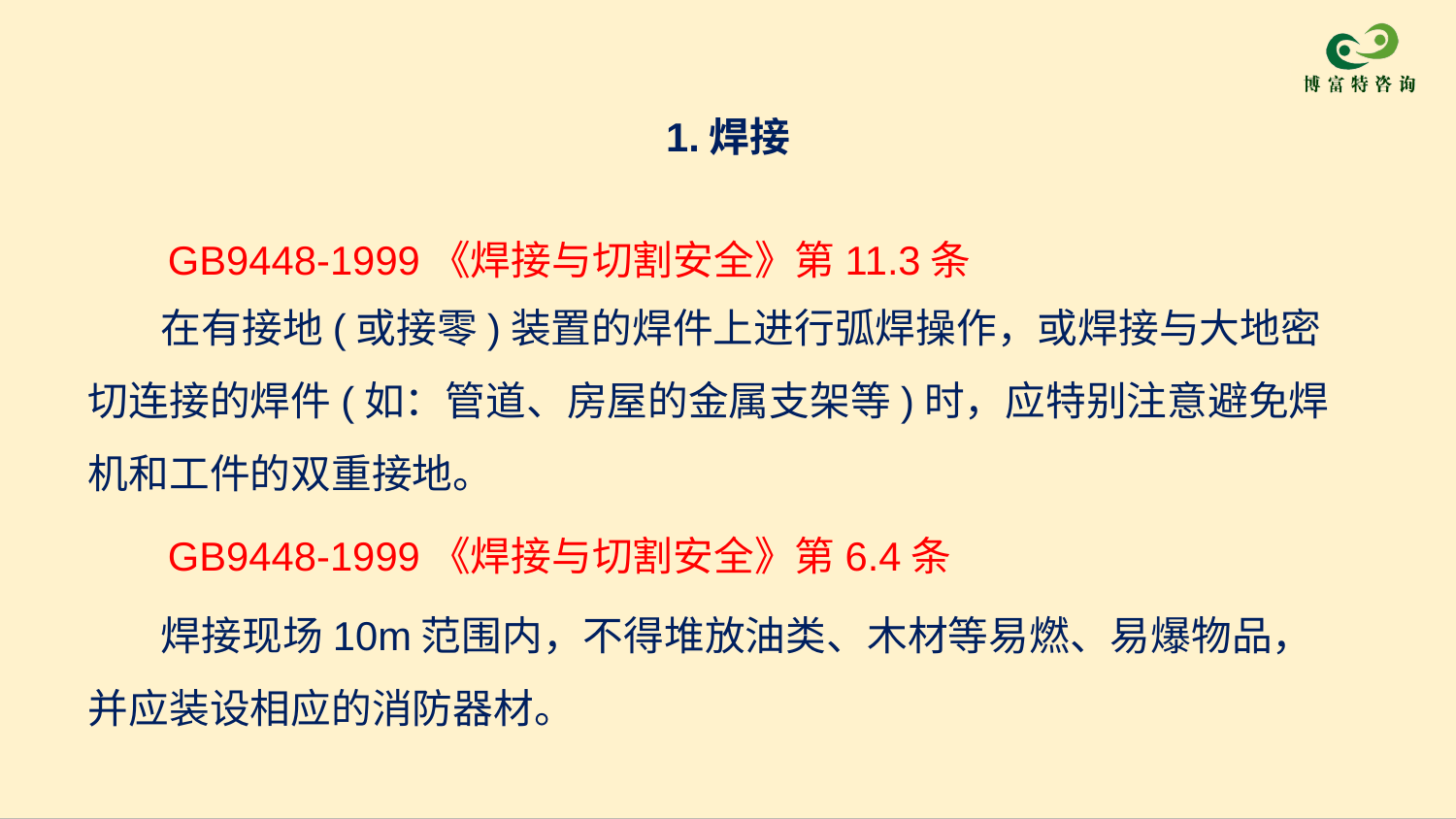

1.焊接
GB9448-1999《焊接与切割安全》第11.3条
在有接地(或接零)装置的焊件上进行弧焊操作，或焊接与大地密切连接的焊件(如：管道、房屋的金属支架等)时，应特别注意避免焊机和工件的双重接地。
GB9448-1999《焊接与切割安全》第6.4条
焊接现场10m范围内，不得堆放油类、木材等易燃、易爆物品，并应装设相应的消防器材。